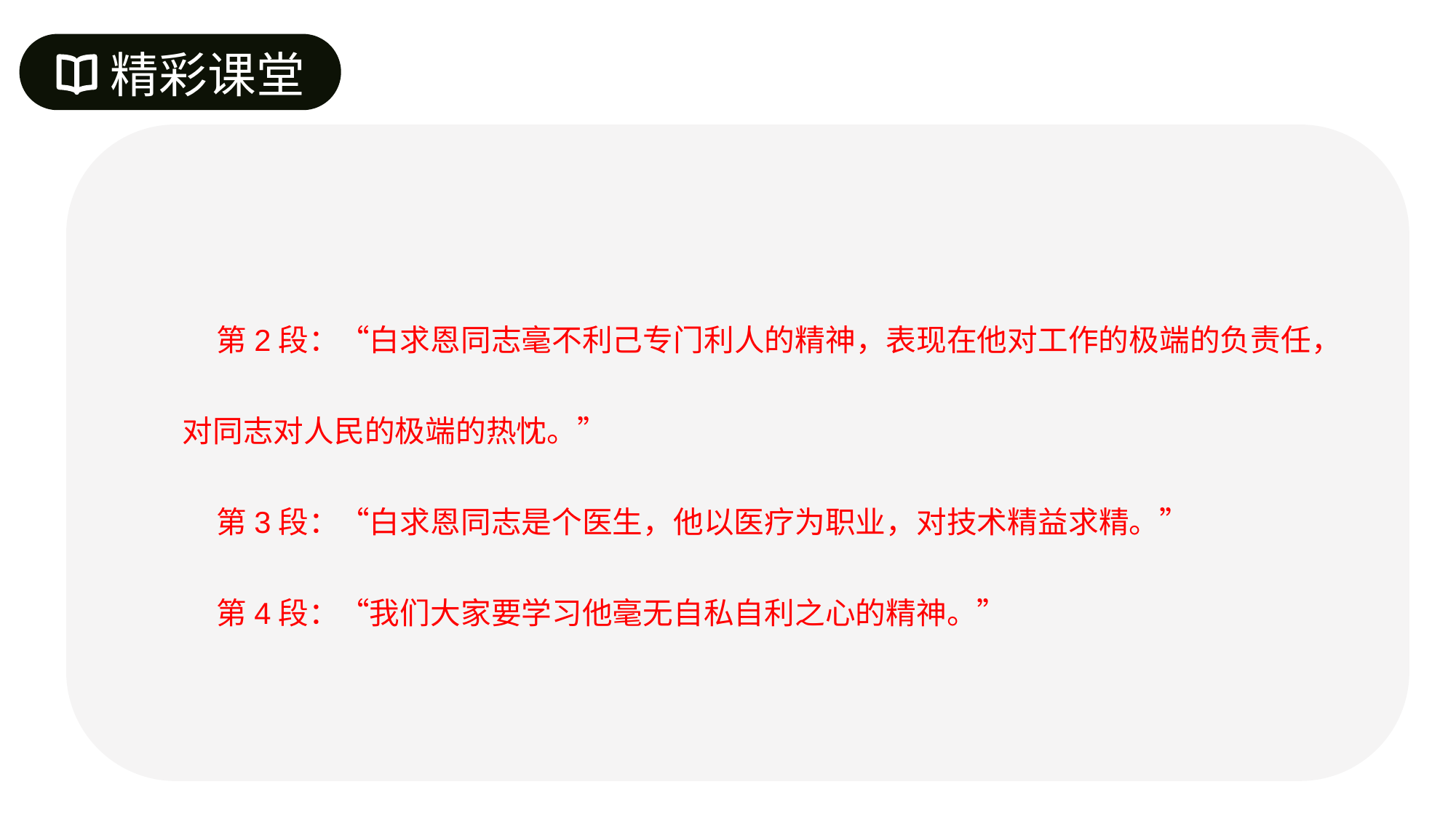

精彩课堂

    第2段：“白求恩同志毫不利己专门利人的精神，表现在他对工作的极端的负责任，对同志对人民的极端的热忱。”
    第3段：“白求恩同志是个医生，他以医疗为职业，对技术精益求精。”
    第4段：“我们大家要学习他毫无自私自利之心的精神。”